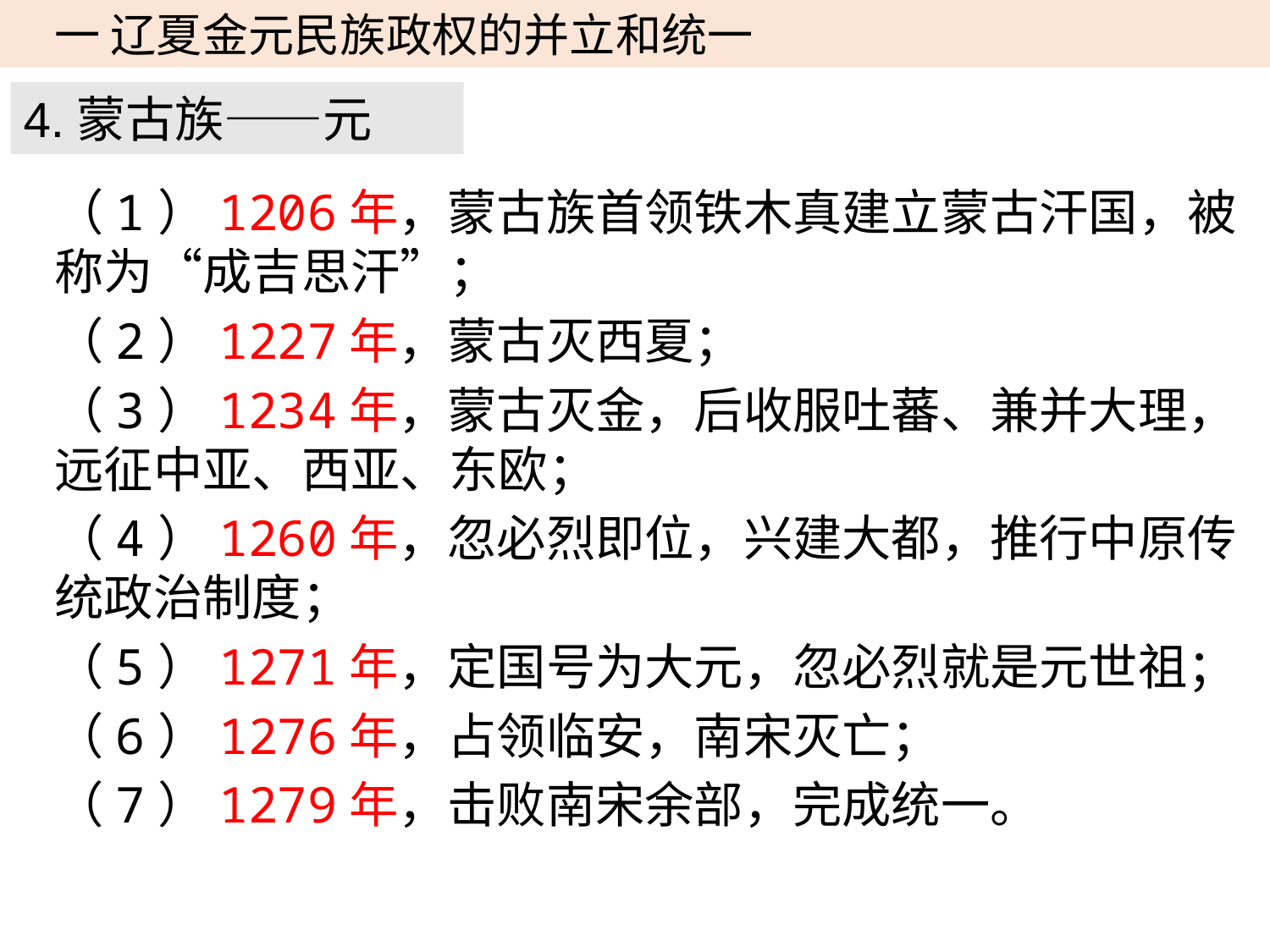

一 辽夏金元民族政权的并立和统一
4.蒙古族——元
（1）1206年，蒙古族首领铁木真建立蒙古汗国，被称为“成吉思汗”；
（2）1227年，蒙古灭西夏；
（3）1234年，蒙古灭金，后收服吐蕃、兼并大理，远征中亚、西亚、东欧；
（4）1260年，忽必烈即位，兴建大都，推行中原传统政治制度；
（5）1271年，定国号为大元，忽必烈就是元世祖；
（6）1276年，占领临安，南宋灭亡；
（7）1279年，击败南宋余部，完成统一。